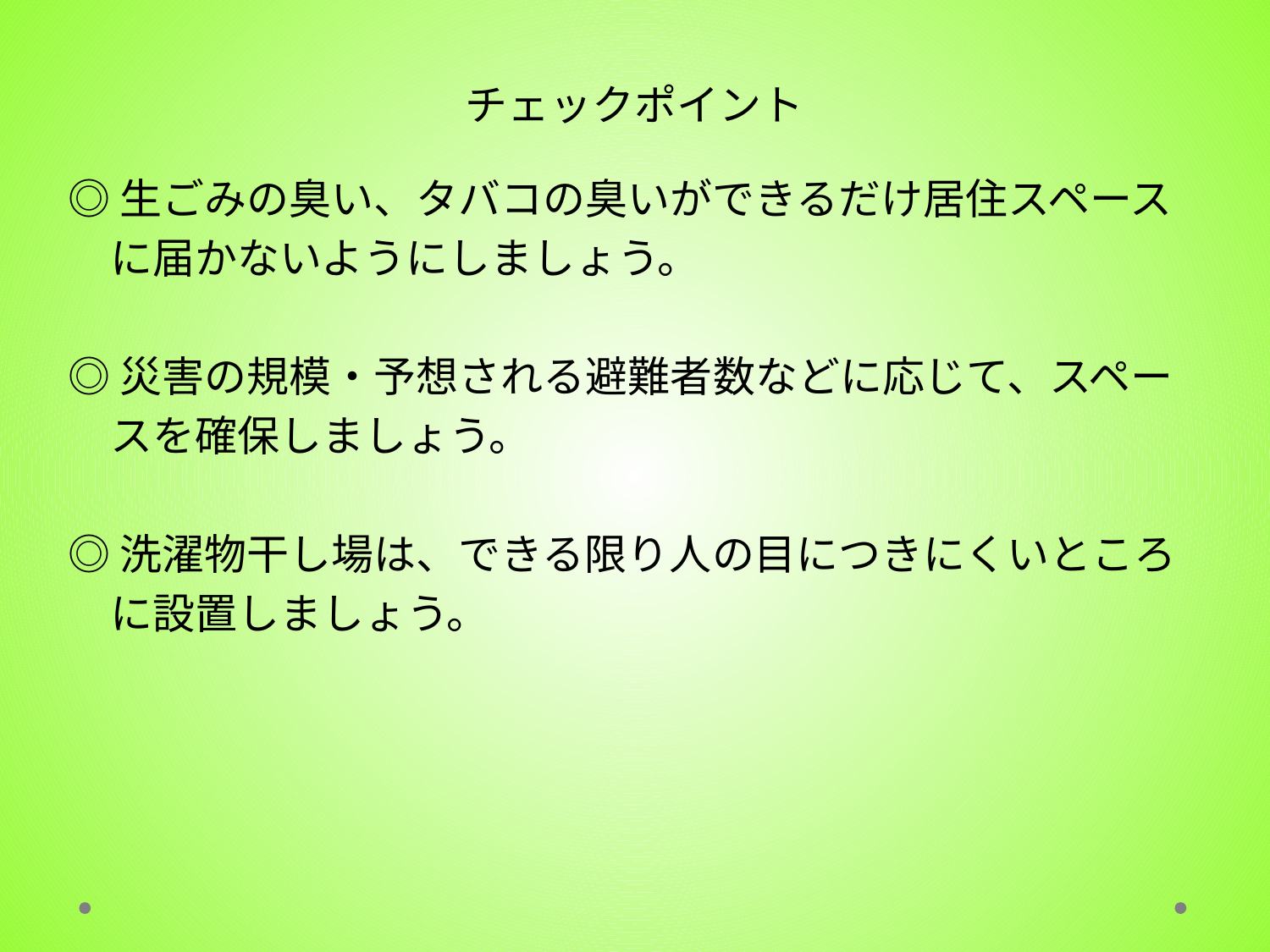

# チェックポイント
◎生ごみの臭い、タバコの臭いができるだけ居住スペース
　に届かないようにしましょう。

◎災害の規模・予想される避難者数などに応じて、スペー
　スを確保しましょう。

◎洗濯物干し場は、できる限り人の目につきにくいところ
　に設置しましょう。